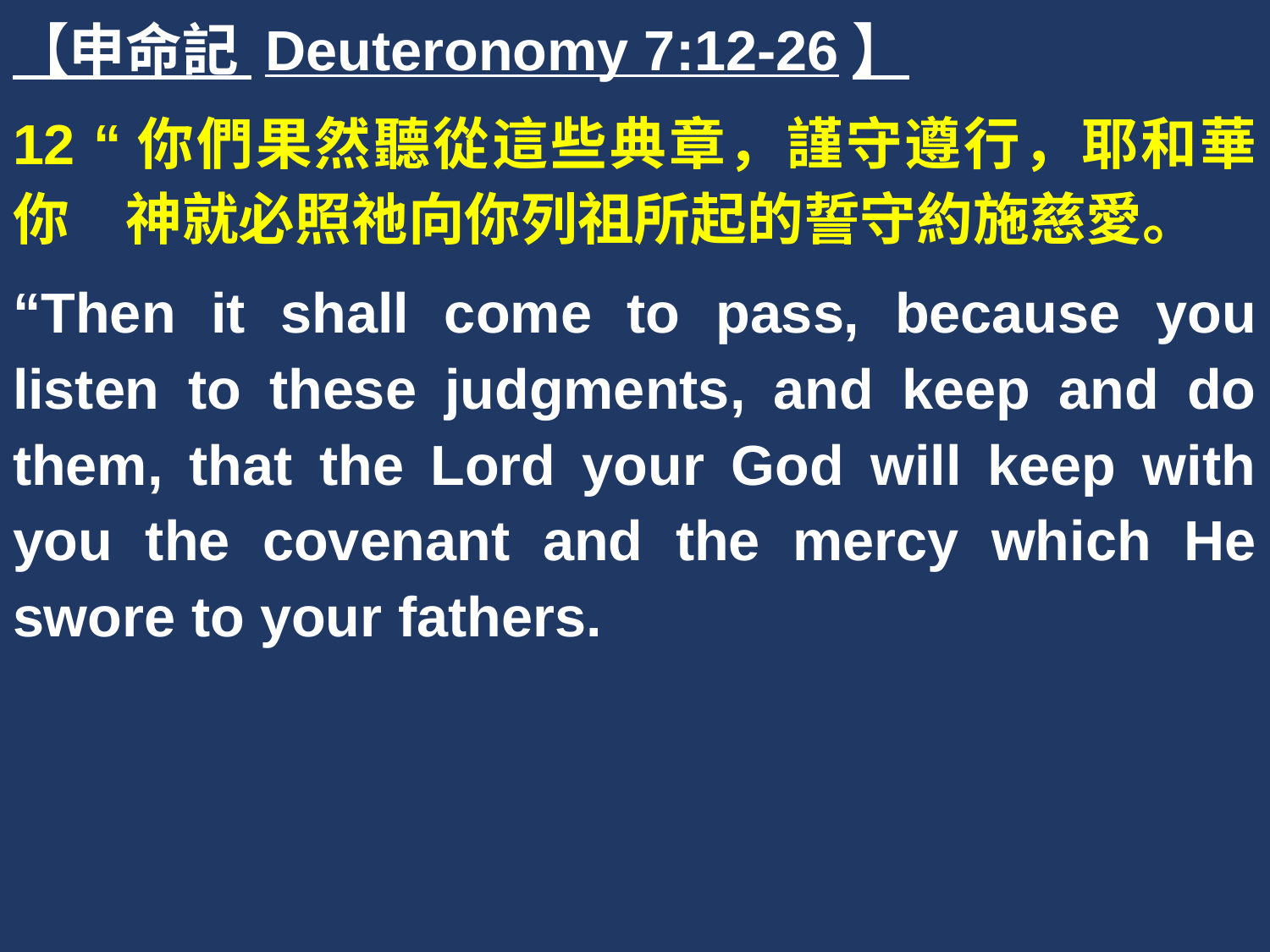

【申命記 Deuteronomy 7:12-26】
12 “你們果然聽從這些典章，謹守遵行，耶和華你　神就必照祂向你列祖所起的誓守約施慈愛。
“Then it shall come to pass, because you listen to these judgments, and keep and do them, that the Lord your God will keep with you the covenant and the mercy which He swore to your fathers.